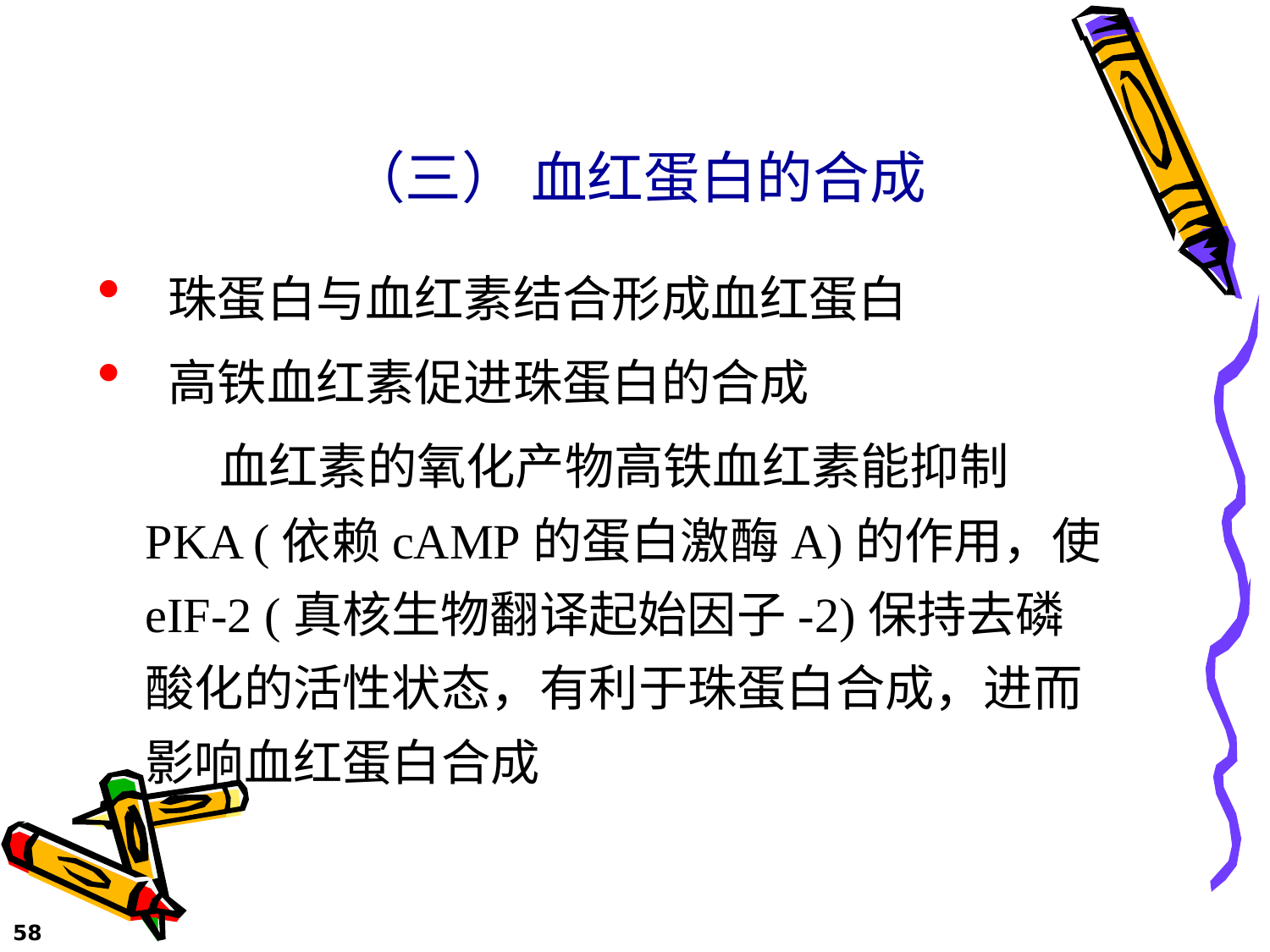

# （三） 血红蛋白的合成
 珠蛋白与血红素结合形成血红蛋白
 高铁血红素促进珠蛋白的合成
          血红素的氧化产物高铁血红素能抑制PKA (依赖cAMP的蛋白激酶A)的作用，使eIF-2 (真核生物翻译起始因子-2)保持去磷酸化的活性状态，有利于珠蛋白合成，进而影响血红蛋白合成
58